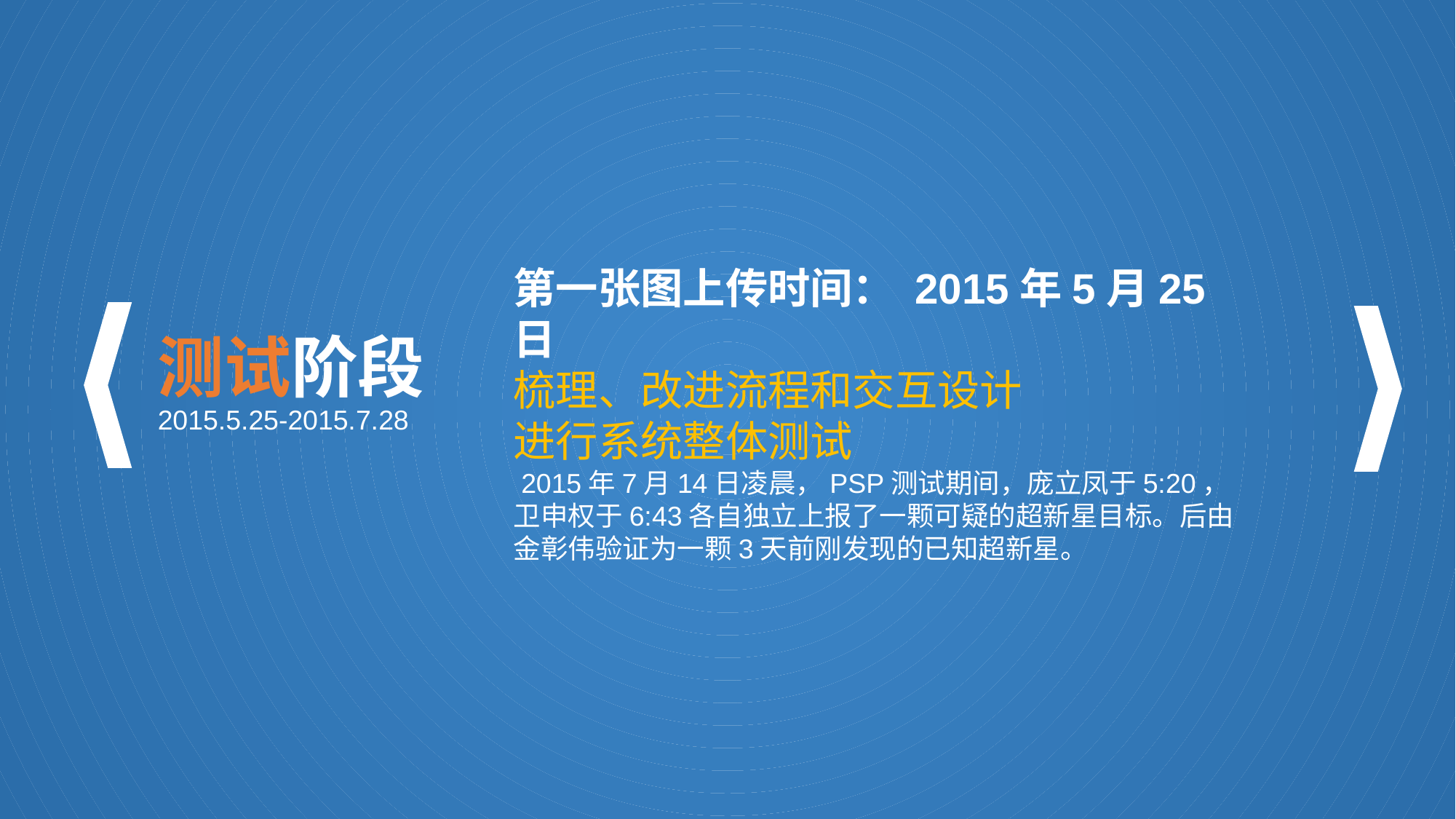

第一张图上传时间： 2015年5月25日
梳理、改进流程和交互设计
进行系统整体测试
 2015年7月14日凌晨，PSP测试期间，庞立凤于5:20，卫申权于6:43各自独立上报了一颗可疑的超新星目标。后由金彰伟验证为一颗3天前刚发现的已知超新星。

# 测试阶段 2015.5.25-2015.7.28